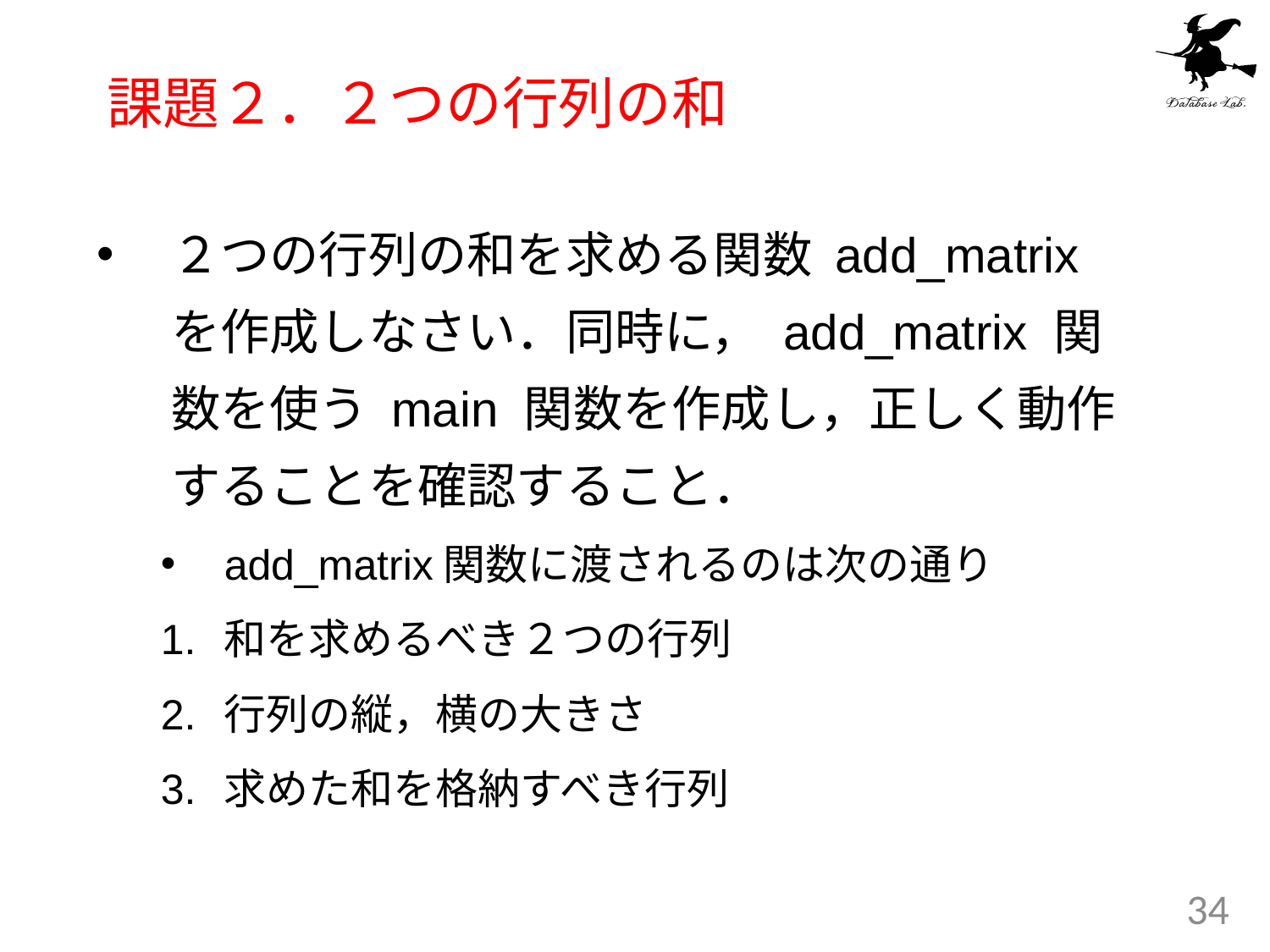

# 課題２．２つの行列の和
２つの行列の和を求める関数 add_matrix を作成しなさい．同時に， add_matrix 関数を使う main 関数を作成し，正しく動作することを確認すること．
add_matrix関数に渡されるのは次の通り
和を求めるべき２つの行列
行列の縦，横の大きさ
求めた和を格納すべき行列

34